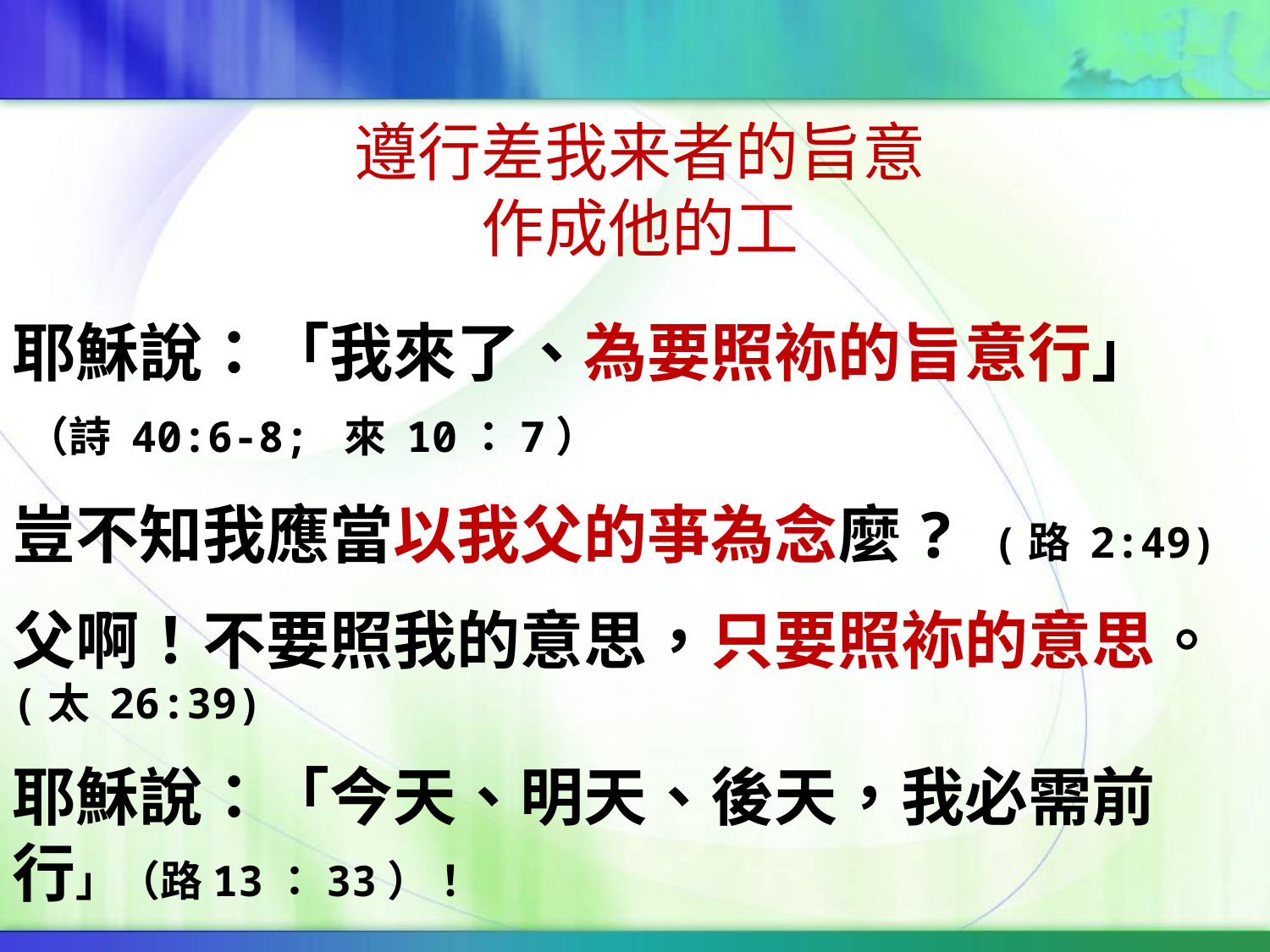

遵行差我来者的旨意
作成他的工
耶穌說：「我來了、為要照袮的旨意行」
 （詩 40:6-8; 來 10：7）

豈不知我應當以我父的亊為念麼? (路 2:49)
父啊！不要照我的意思，只要照袮的意思。(太 26:39)

耶穌說：「今天、明天、後天，我必需前行」（路13：33）！